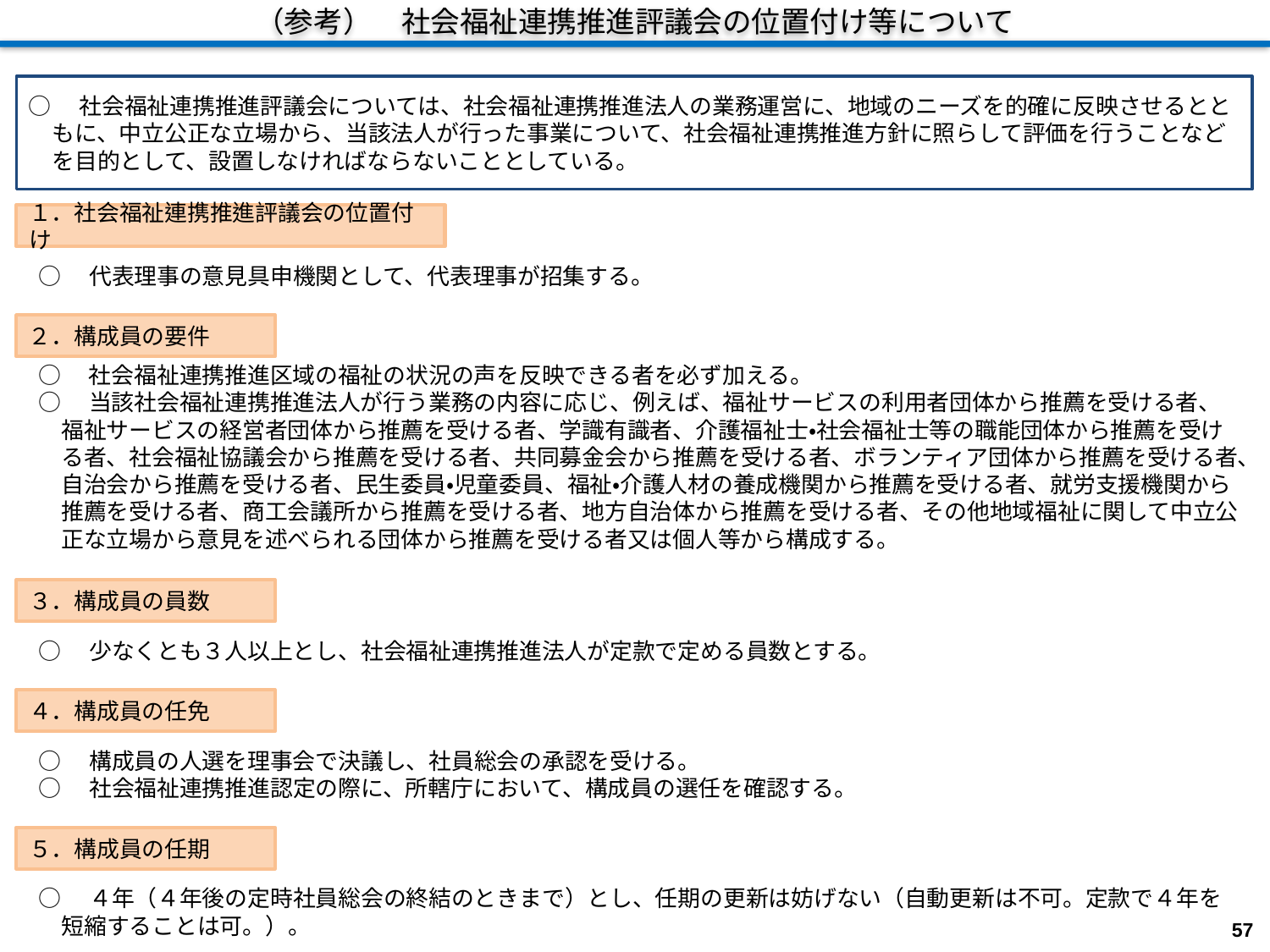

（参考）　社会福祉連携推進評議会の位置付け等について

○　社会福祉連携推進評議会については、社会福祉連携推進法人の業務運営に、地域のニーズを的確に反映させるとともに、中立公正な立場から、当該法人が行った事業について、社会福祉連携推進方針に照らして評価を行うことなどを目的として、設置しなければならないこととしている。
１．社会福祉連携推進評議会の位置付け
○　代表理事の意見具申機関として、代表理事が招集する。
２．構成員の要件
○　社会福祉連携推進区域の福祉の状況の声を反映できる者を必ず加える。
○　当該社会福祉連携推進法人が行う業務の内容に応じ、例えば、福祉サービスの利用者団体から推薦を受ける者、福祉サービスの経営者団体から推薦を受ける者、学識有識者、介護福祉士・社会福祉士等の職能団体から推薦を受ける者、社会福祉協議会から推薦を受ける者、共同募金会から推薦を受ける者、ボランティア団体から推薦を受ける者、自治会から推薦を受ける者、民生委員・児童委員、福祉・介護人材の養成機関から推薦を受ける者、就労支援機関から推薦を受ける者、商工会議所から推薦を受ける者、地方自治体から推薦を受ける者、その他地域福祉に関して中立公正な立場から意見を述べられる団体から推薦を受ける者又は個人等から構成する。
３．構成員の員数
○　少なくとも３人以上とし、社会福祉連携推進法人が定款で定める員数とする。
４．構成員の任免
○　構成員の人選を理事会で決議し、社員総会の承認を受ける。
○　社会福祉連携推進認定の際に、所轄庁において、構成員の選任を確認する。
５．構成員の任期
○　４年（４年後の定時社員総会の終結のときまで）とし、任期の更新は妨げない（自動更新は不可。定款で４年を短縮することは可。）。
57